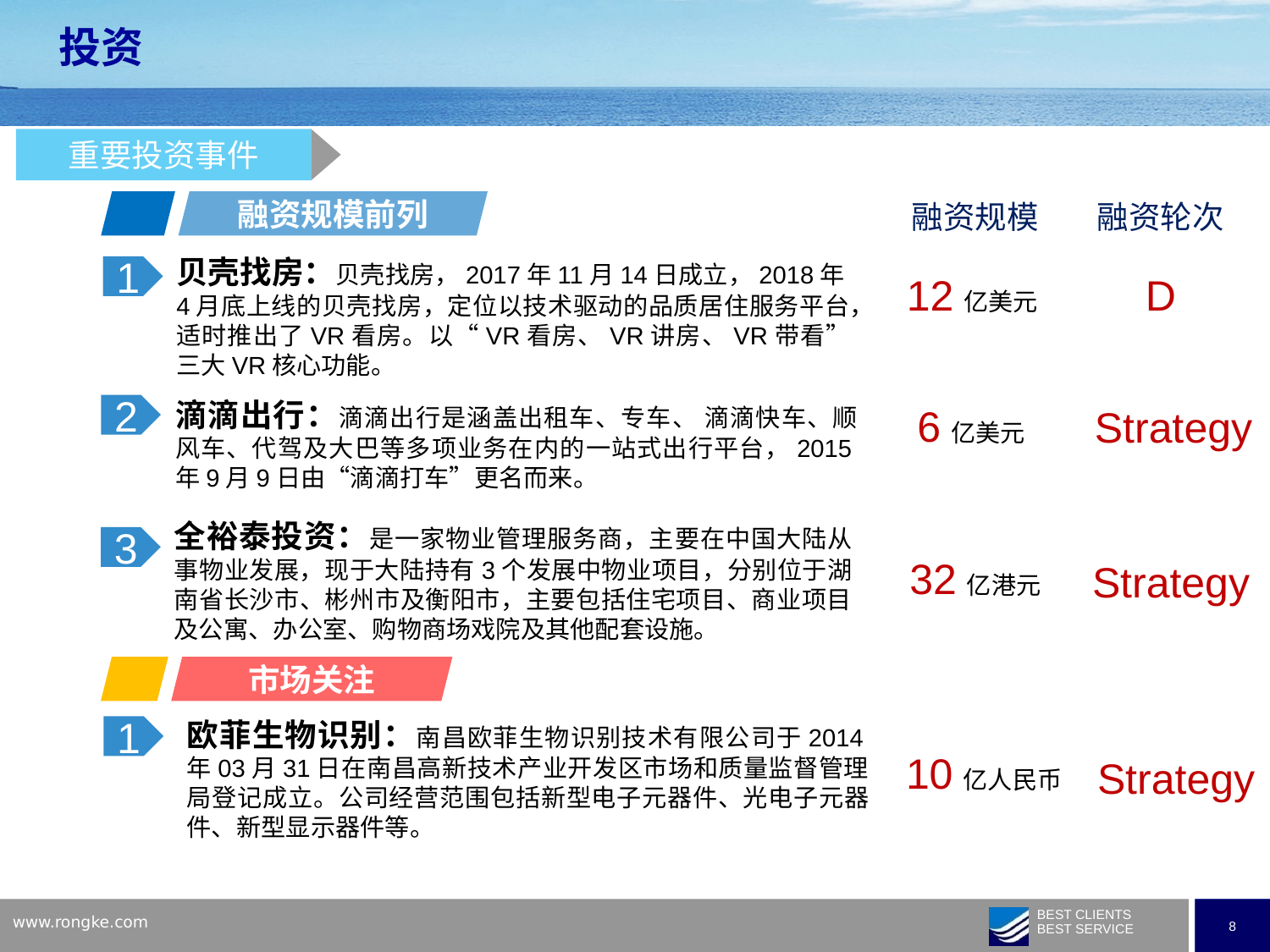

投资
重要投资事件

融资规模前列
融资规模
融资轮次
贝壳找房：贝壳找房，2017年11月14日成立，2018年4月底上线的贝壳找房，定位以技术驱动的品质居住服务平台，适时推出了VR看房。以“VR看房、VR讲房、VR带看”三大VR核心功能。
1
12亿美元
D
滴滴出行：滴滴出行是涵盖出租车、专车、 滴滴快车、顺风车、代驾及大巴等多项业务在内的一站式出行平台，2015年9月9日由“滴滴打车”更名而来。
6亿美元
2
Strategy
全裕泰投资：是一家物业管理服务商，主要在中国大陆从事物业发展，现于大陆持有3个发展中物业项目，分别位于湖南省长沙市、彬州市及衡阳市，主要包括住宅项目、商业项目及公寓、办公室、购物商场戏院及其他配套设施。
3
32亿港元
Strategy

市场关注
欧菲生物识别：南昌欧菲生物识别技术有限公司于2014年03月31日在南昌高新技术产业开发区市场和质量监督管理局登记成立。公司经营范围包括新型电子元器件、光电子元器件、新型显示器件等。
1
10亿人民币
Strategy